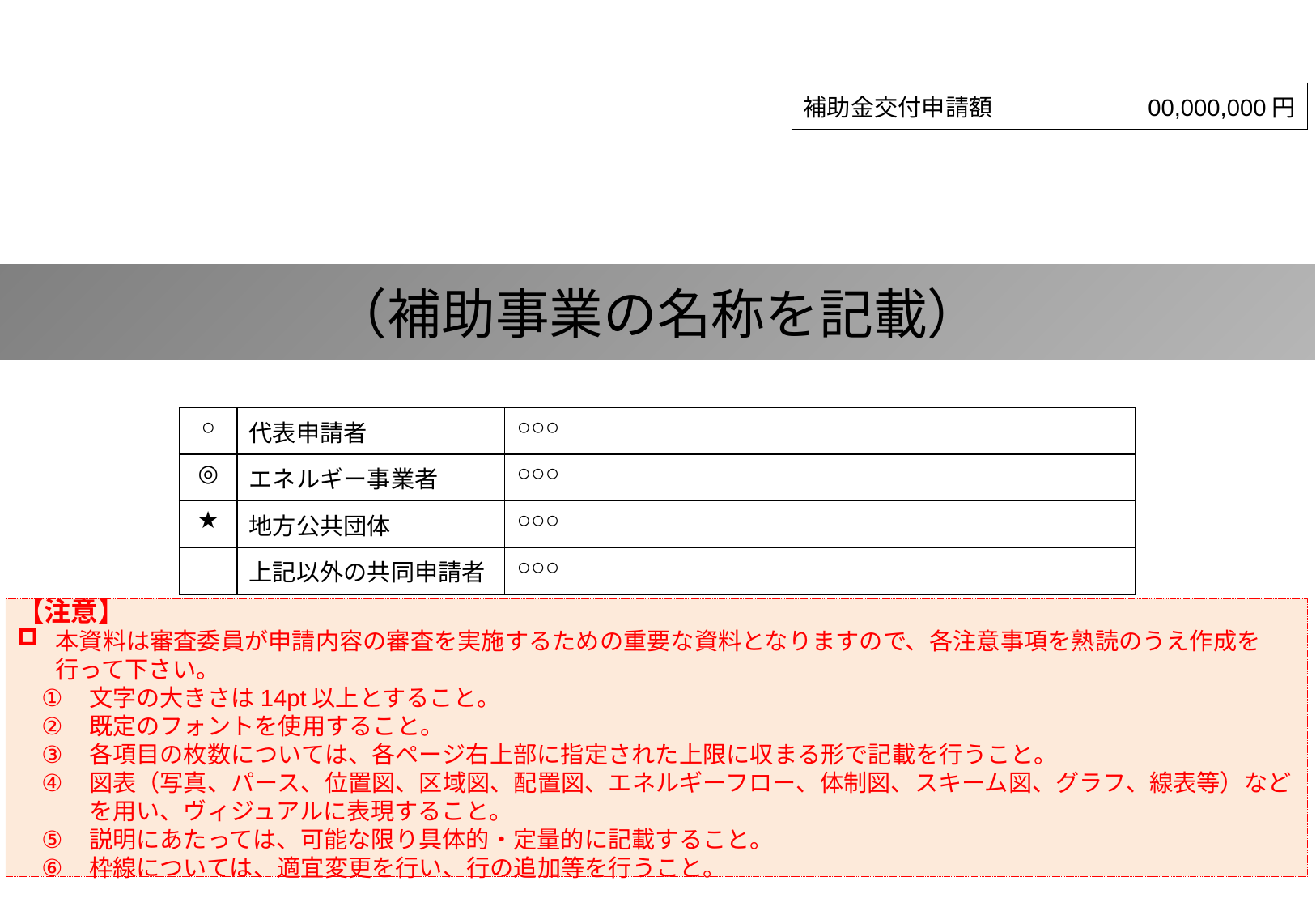

| 補助金交付申請額 | 00,000,000円 |
| --- | --- |
# （補助事業の名称を記載）
| ○ | 代表申請者 | ○○○ |
| --- | --- | --- |
| ◎ | エネルギー事業者 | ○○○ |
| ★ | 地方公共団体 | ○○○ |
|  | 上記以外の共同申請者 | ○○○ |
【注意】
本資料は審査委員が申請内容の審査を実施するための重要な資料となりますので、各注意事項を熟読のうえ作成を行って下さい。
文字の大きさは14pt以上とすること。
既定のフォントを使用すること。
各項目の枚数については、各ページ右上部に指定された上限に収まる形で記載を行うこと。
図表（写真、パース、位置図、区域図、配置図、エネルギーフロー、体制図、スキーム図、グラフ、線表等）などを用い、ヴィジュアルに表現すること。
説明にあたっては、可能な限り具体的・定量的に記載すること。
枠線については、適宜変更を行い、行の追加等を行うこと。